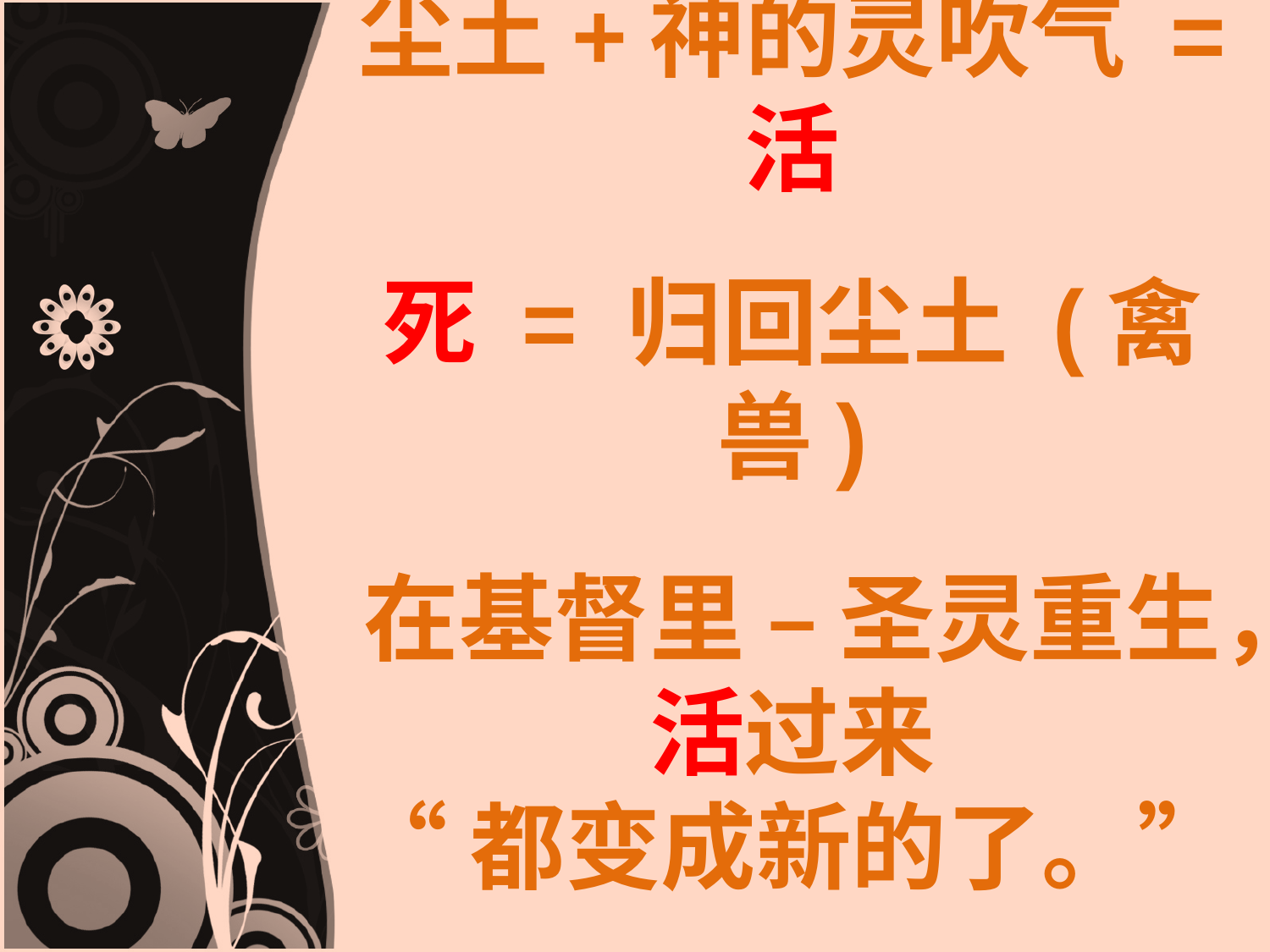

尘土+神的灵吹气 = 活

死 = 归回尘土 (禽兽)

在基督里 – 圣灵重生，活过来
“都变成新的了。”